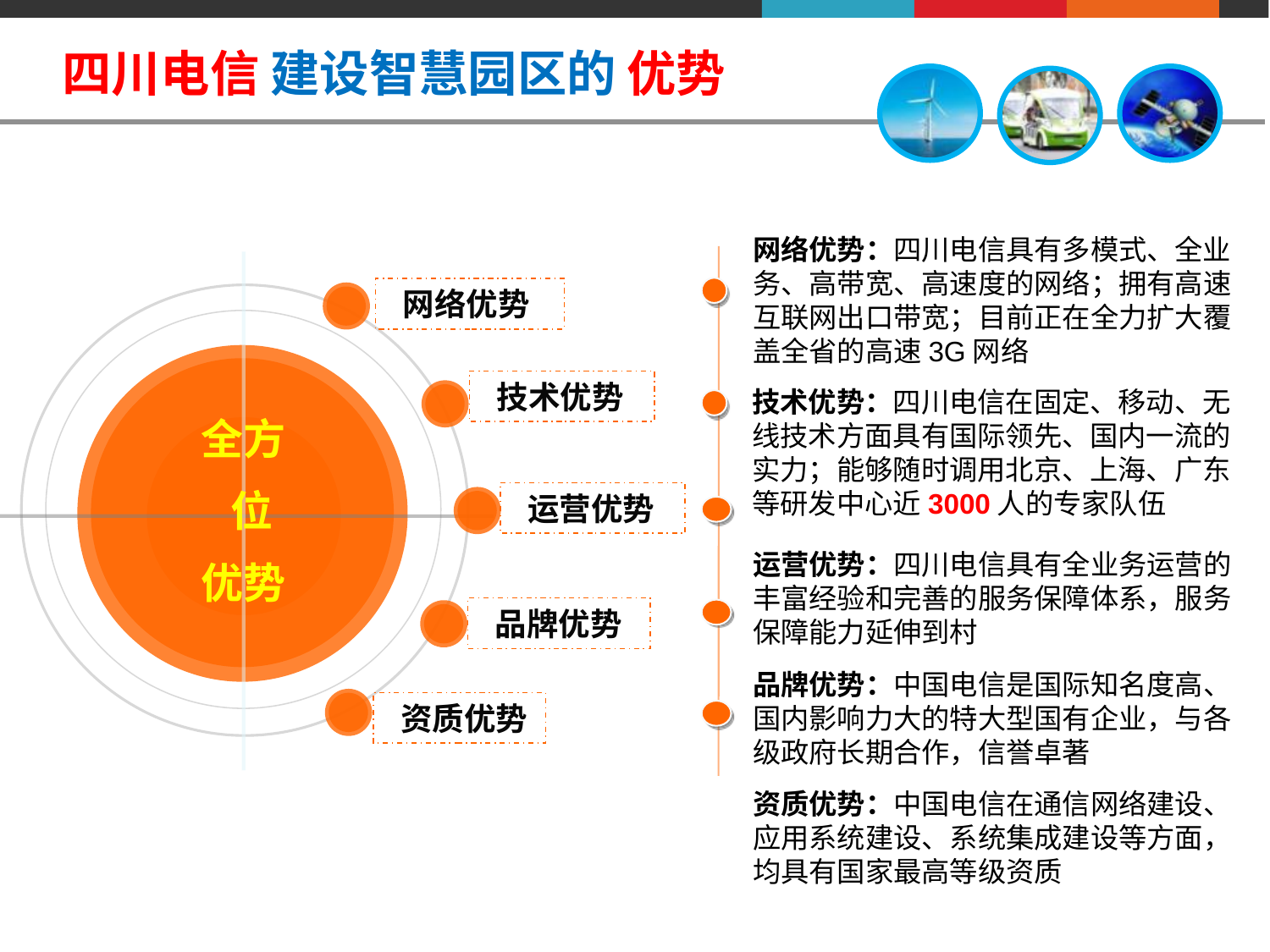

四川电信 建设智慧园区的 优势

网络优势：四川电信具有多模式、全业务、高带宽、高速度的网络；拥有高速互联网出口带宽；目前正在全力扩大覆盖全省的高速3G网络

 网络优势

 技术优势
技术优势：四川电信在固定、移动、无线技术方面具有国际领先、国内一流的实力；能够随时调用北京、上海、广东等研发中心近3000人的专家队伍

全方
  位
优势
 运营优势

运营优势：四川电信具有全业务运营的丰富经验和完善的服务保障体系，服务保障能力延伸到村
 品牌优势

品牌优势：中国电信是国际知名度高、国内影响力大的特大型国有企业，与各级政府长期合作，信誉卓著

 资质优势

资质优势：中国电信在通信网络建设、应用系统建设、系统集成建设等方面，均具有国家最高等级资质